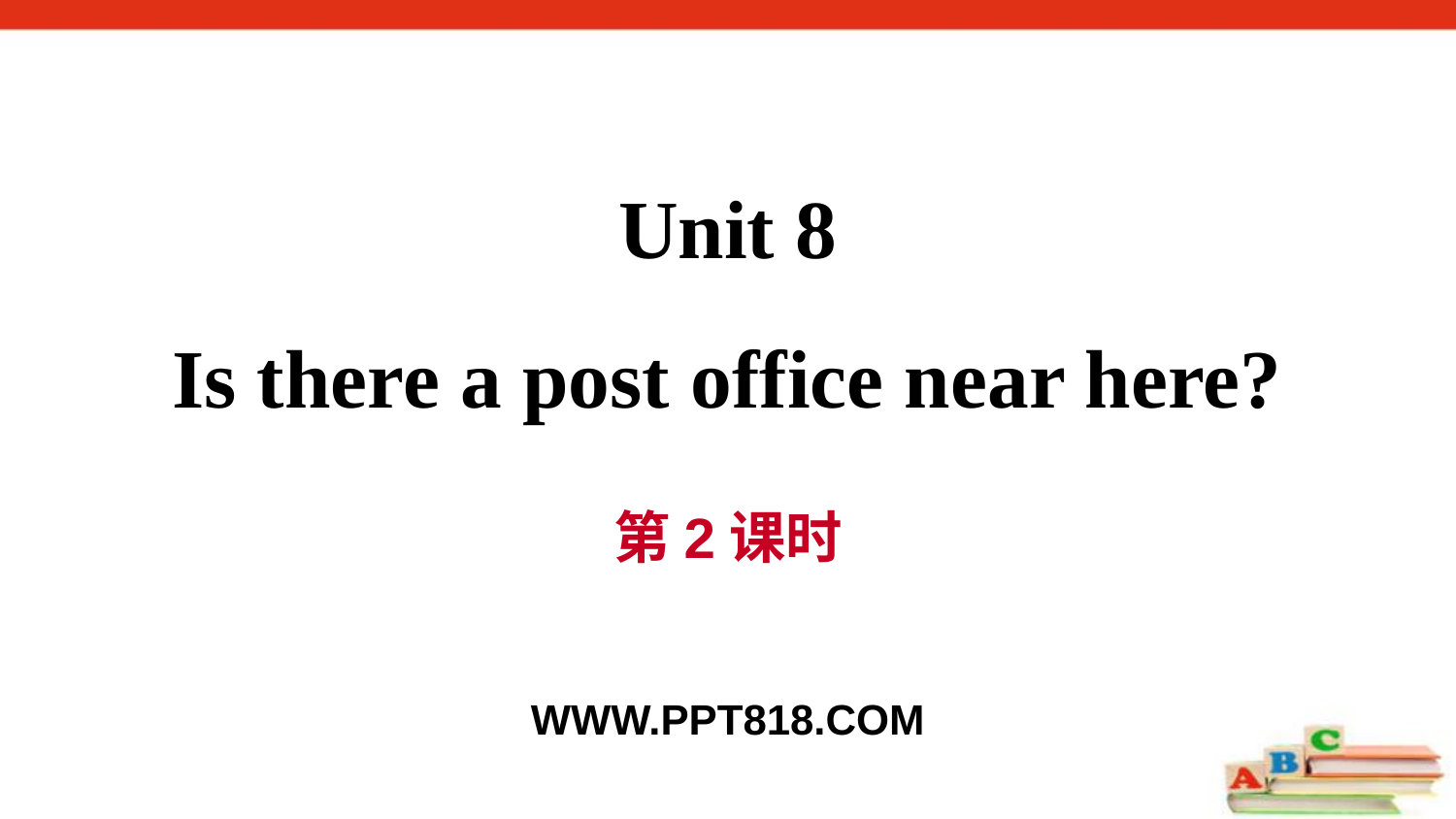

Unit 8
Is there a post office near here?
第2课时
WWW.PPT818.COM